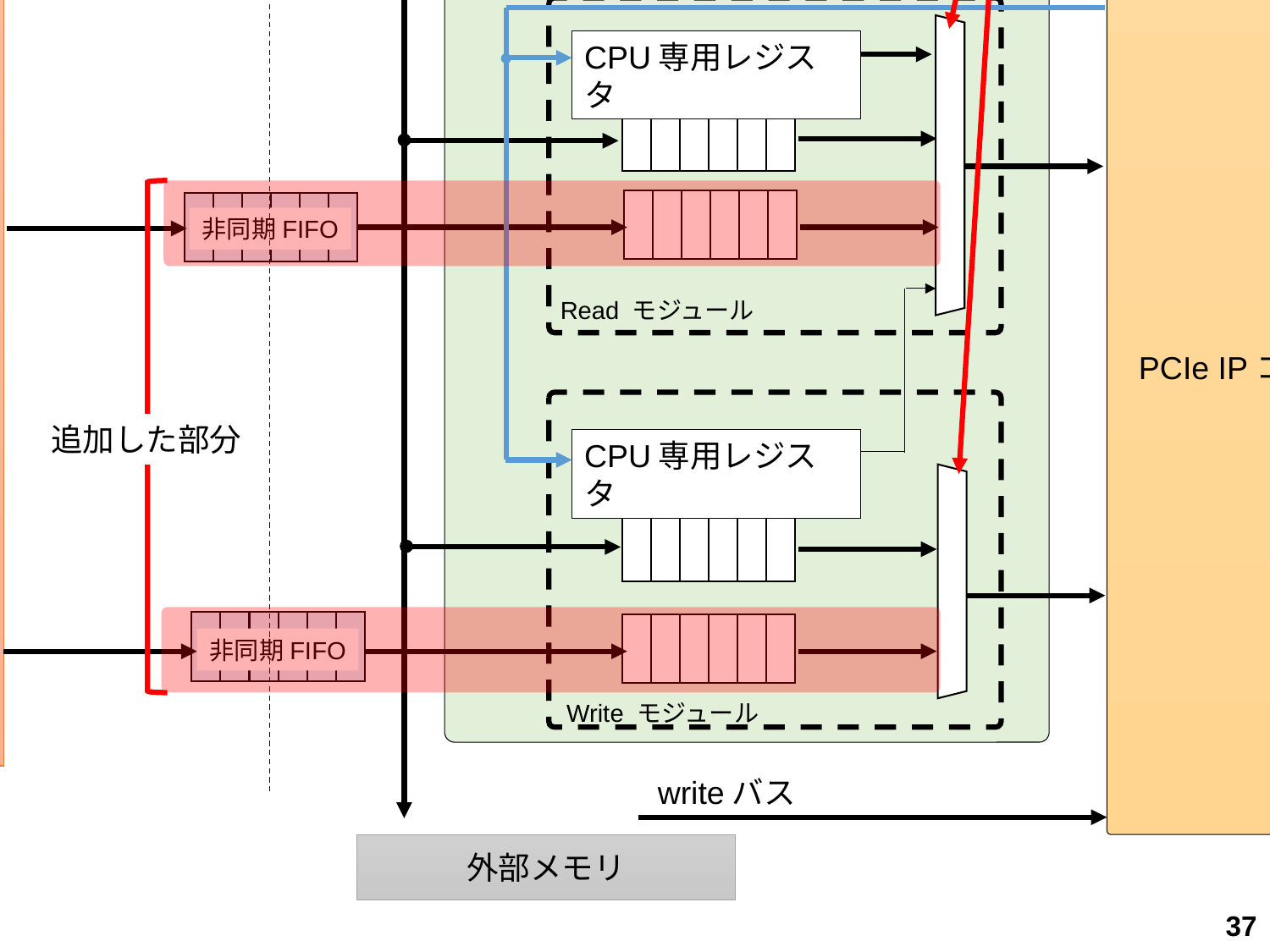

周波数が異なるので
ディスクリプタの受け渡しには
非同期FIFOが必要
プライオリティエンコーダで
適切に排他制御
PCIe クロックドメイン (250 MHz)
OpenCLカーネルクロックドメイン
readバス
PCIe IPコア
Descriptor Controller

OpenCL
kernel

CPU専用レジスタ

非同期FIFO
Read モジュール

from/to host/GPU
追加した部分
CPU専用レジスタ

非同期FIFO
Write モジュール
writeバス
外部メモリ
37